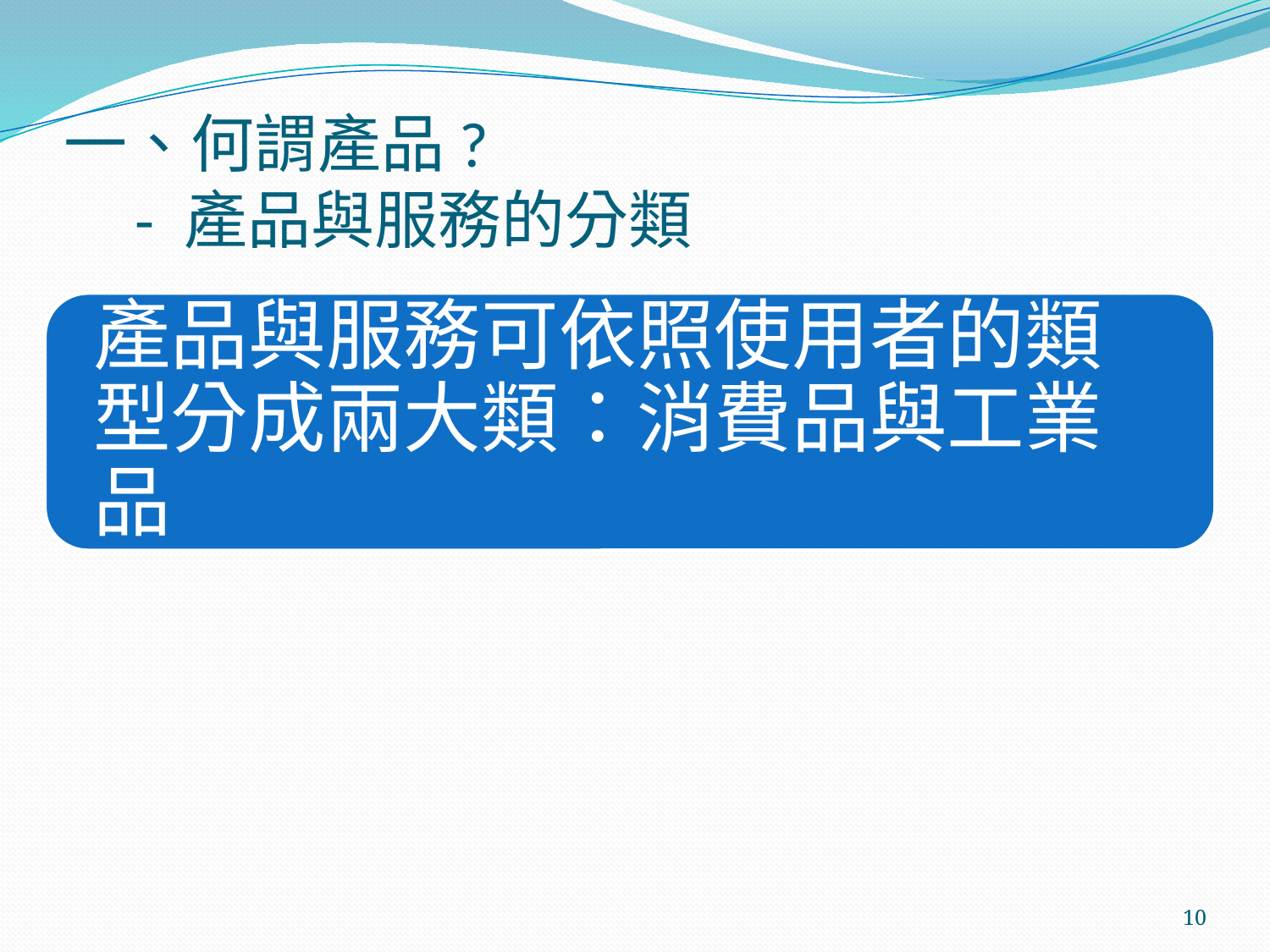

# 一、何謂產品? - 產品與服務的分類
產品與服務可依照使用者的類型分成兩大類：消費品與工業品
10